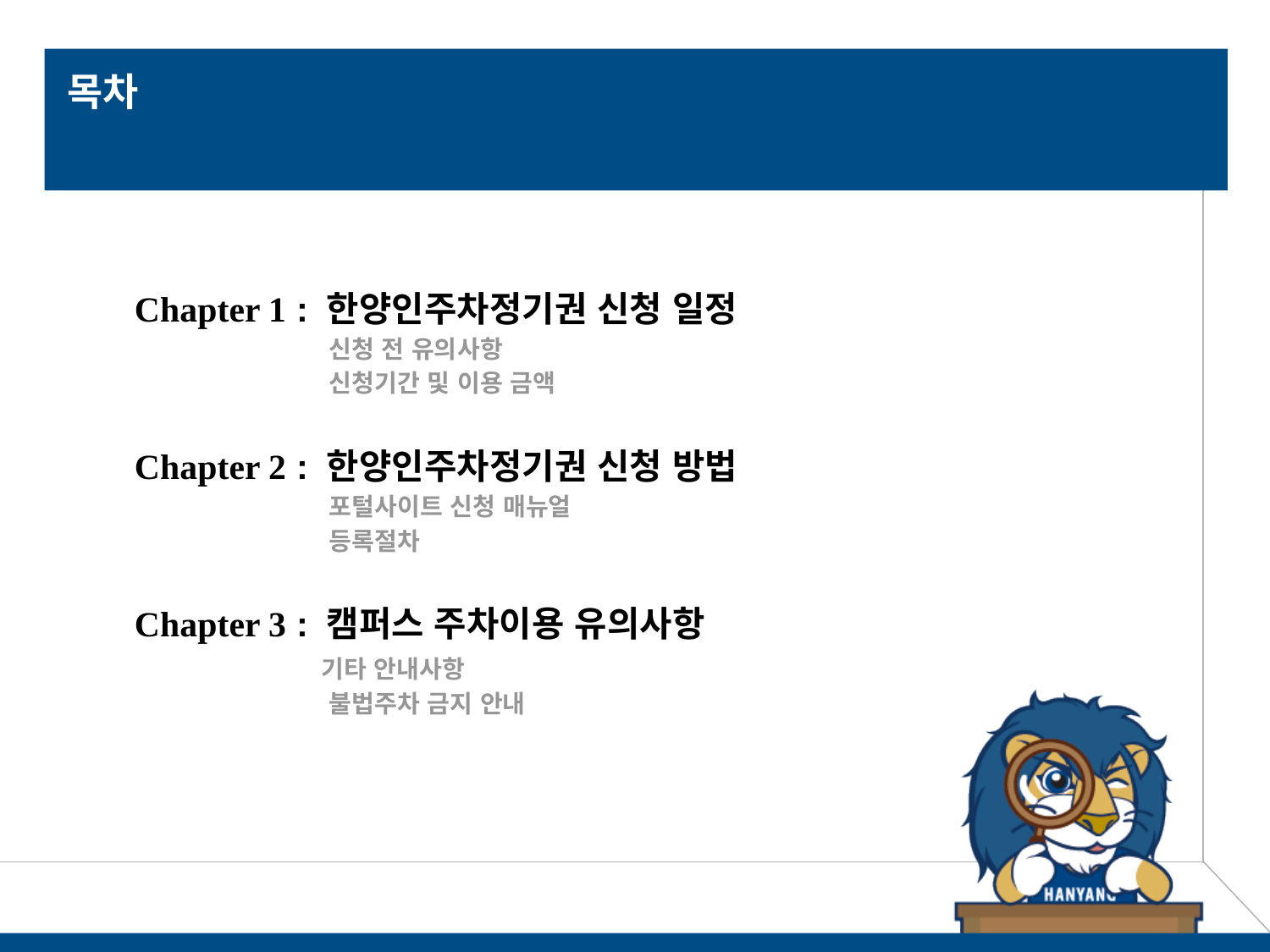

# 목차
Chapter 1 : 한양인주차정기권 신청 일정
                           신청 전 유의사항
                           신청기간 및 이용 금액

Chapter 2 : 한양인주차정기권 신청 방법
                           포털사이트 신청 매뉴얼
                           등록절차

Chapter 3 : 캠퍼스 주차이용 유의사항
                       기타 안내사항
                           불법주차 금지 안내